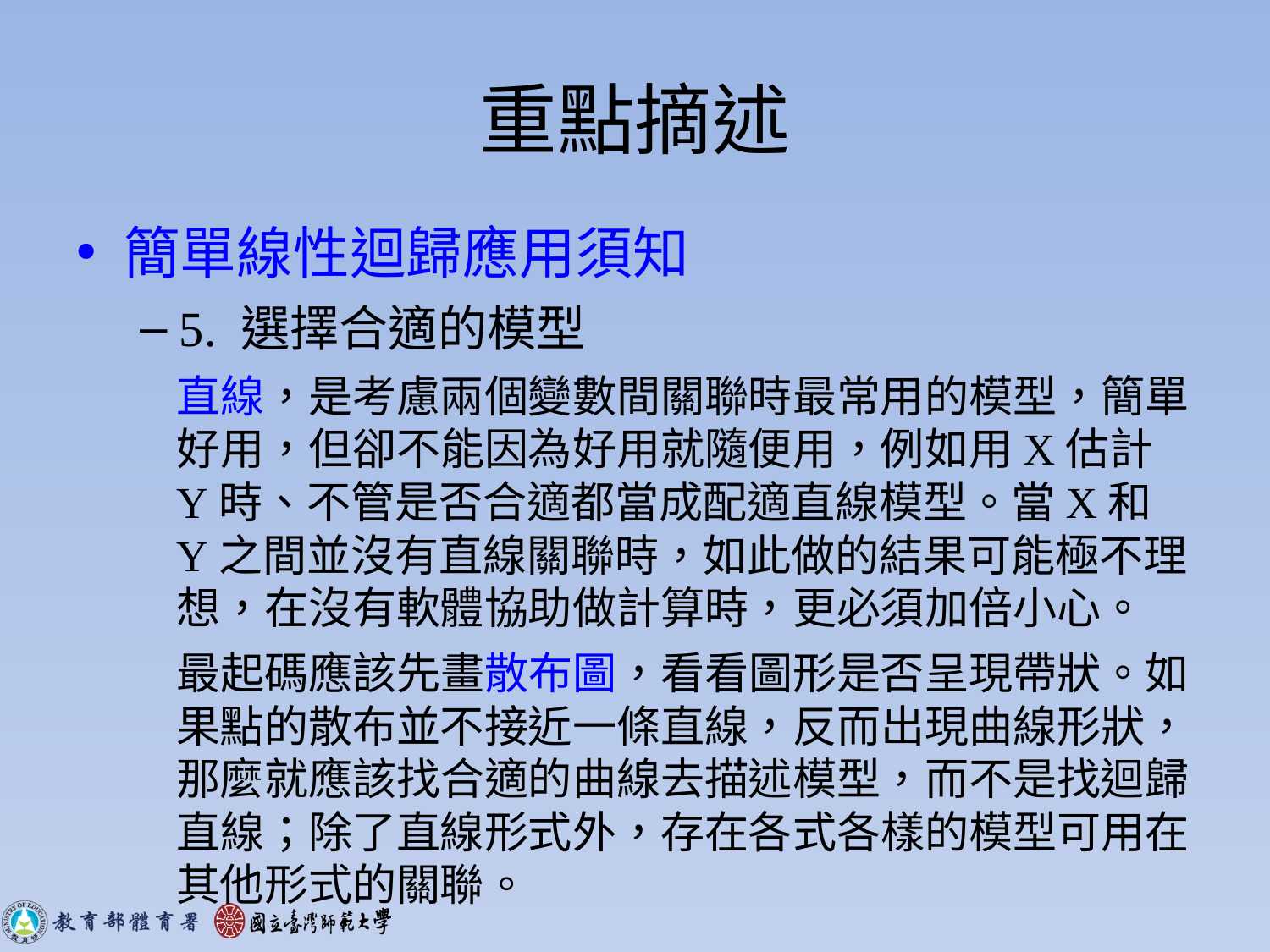

# 重點摘述
簡單線性迴歸應用須知
5. 選擇合適的模型
直線，是考慮兩個變數間關聯時最常用的模型，簡單好用，但卻不能因為好用就隨便用，例如用X估計Y時、不管是否合適都當成配適直線模型。當X和Y之間並沒有直線關聯時，如此做的結果可能極不理想，在沒有軟體協助做計算時，更必須加倍小心。
最起碼應該先畫散布圖，看看圖形是否呈現帶狀。如果點的散布並不接近一條直線，反而出現曲線形狀，那麼就應該找合適的曲線去描述模型，而不是找迴歸直線；除了直線形式外，存在各式各樣的模型可用在其他形式的關聯。